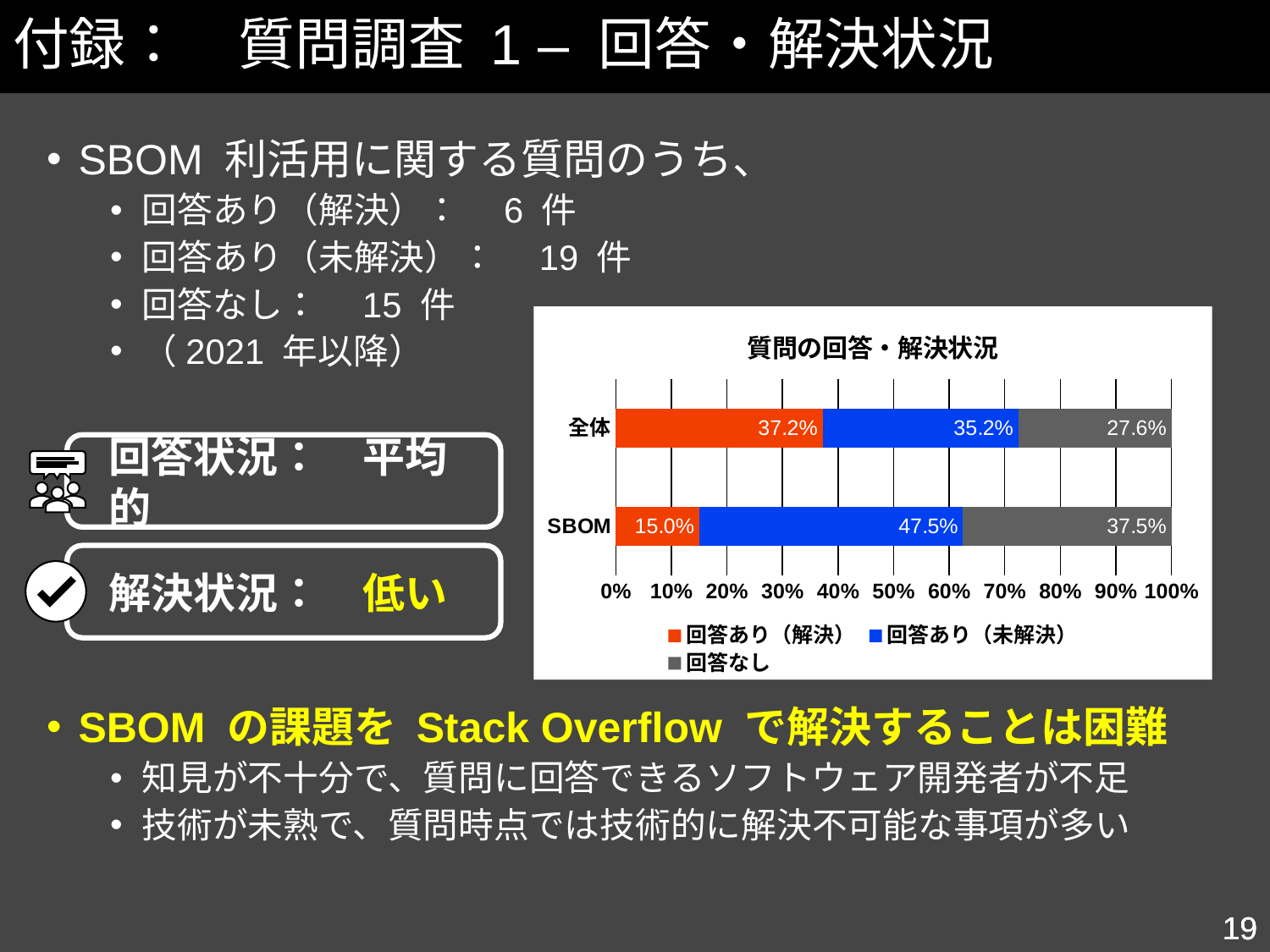

# 付録：　質問調査 1 – 回答・解決状況
SBOM 利活用に関する質問のうち、
回答あり（解決）：　6 件
回答あり（未解決）：　19 件
回答なし：　15 件
（2021 年以降）

SBOM の課題を Stack Overflow で解決することは困難
知見が不十分で、質問に回答できるソフトウェア開発者が不足
技術が未熟で、質問時点では技術的に解決不可能な事項が多い

### Chart: 質問の回答・解決状況

| Category | 回答あり（解決） | 回答あり（未解決） | 回答なし |
|---|---|---|---|
| SBOM | 6.0 | 19.0 | 15.0 |
| 全体 | 1412846.0 | 1336202.0 | 1045809.0 |
回答状況：　平均的

解決状況：　低い